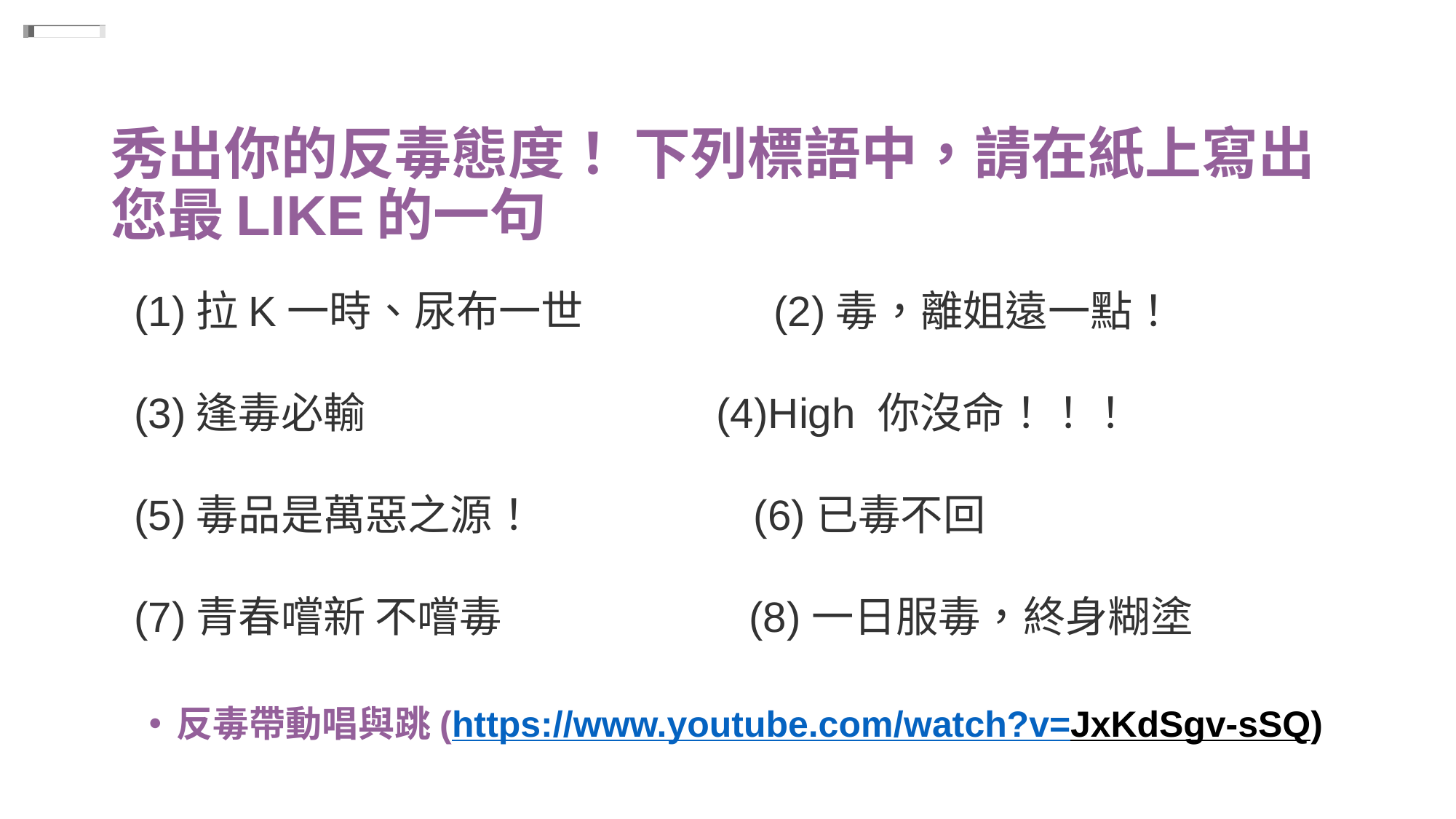

# 秀出你的反毒態度！ 下列標語中，請在紙上寫出您最LIKE的一句
(1)拉K一時、尿布一世                   (2)毒，離姐遠一點！

(3)逢毒必輸                                    (4)High 你沒命！！！

(5)毒品是萬惡之源！                      (6)已毒不回

(7)青春嚐新 不嚐毒                         (8)一日服毒，終身糊塗
反毒帶動唱與跳(https://www.youtube.com/watch?v=JxKdSgv-sSQ)